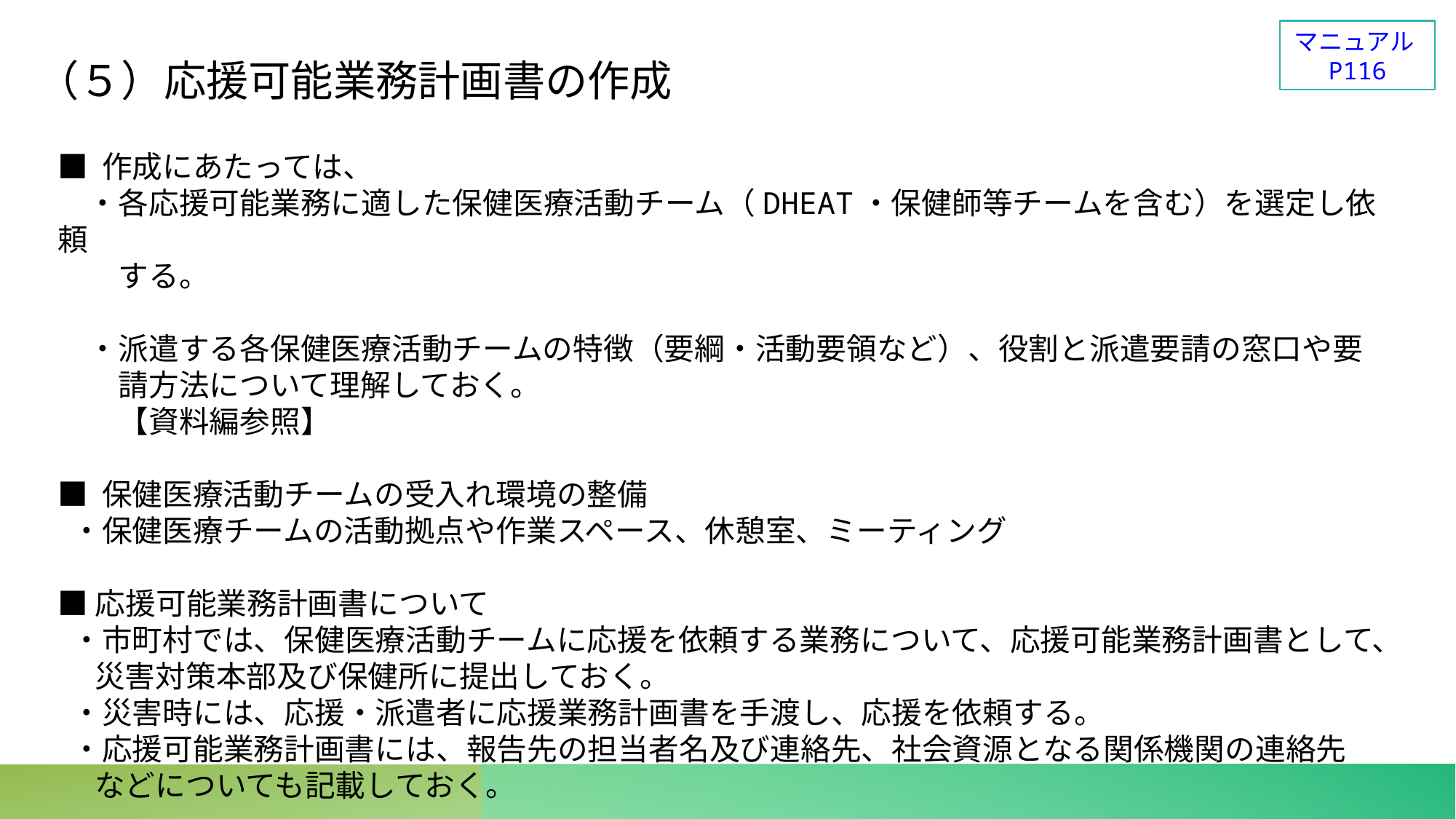

マニュアルP116
（５）応援可能業務計画書の作成
■ 作成にあたっては、
　・各応援可能業務に適した保健医療活動チーム（DHEAT・保健師等チームを含む）を選定し依頼
　　する。

　・派遣する各保健医療活動チームの特徴（要綱・活動要領など）、役割と派遣要請の窓口や要
　　請方法について理解しておく。
　　【資料編参照】

■ 保健医療活動チームの受入れ環境の整備
 ・保健医療チームの活動拠点や作業スペース、休憩室、ミーティング

■応援可能業務計画書について
 ・市町村では、保健医療活動チームに応援を依頼する業務について、応援可能業務計画書として、
　 災害対策本部及び保健所に提出しておく。
 ・災害時には、応援・派遣者に応援業務計画書を手渡し、応援を依頼する。
 ・応援可能業務計画書には、報告先の担当者名及び連絡先、社会資源となる関係機関の連絡先
　 などについても記載しておく。